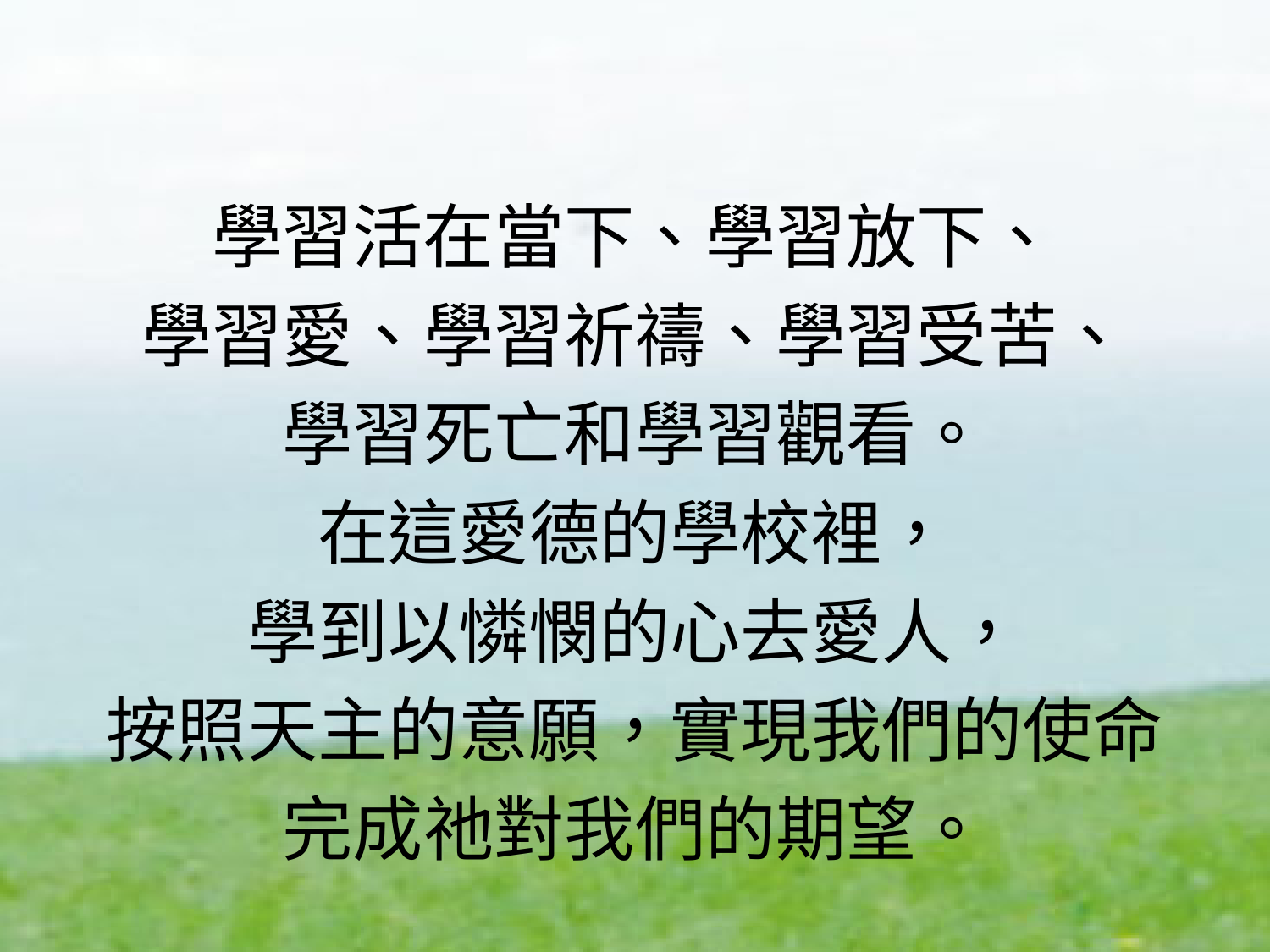

#
學習活在當下、學習放下、
學習愛、學習祈禱、學習受苦、
學習死亡和學習觀看。
在這愛德的學校裡，
學到以憐憫的心去愛人，
按照天主的意願，實現我們的使命
完成祂對我們的期望。